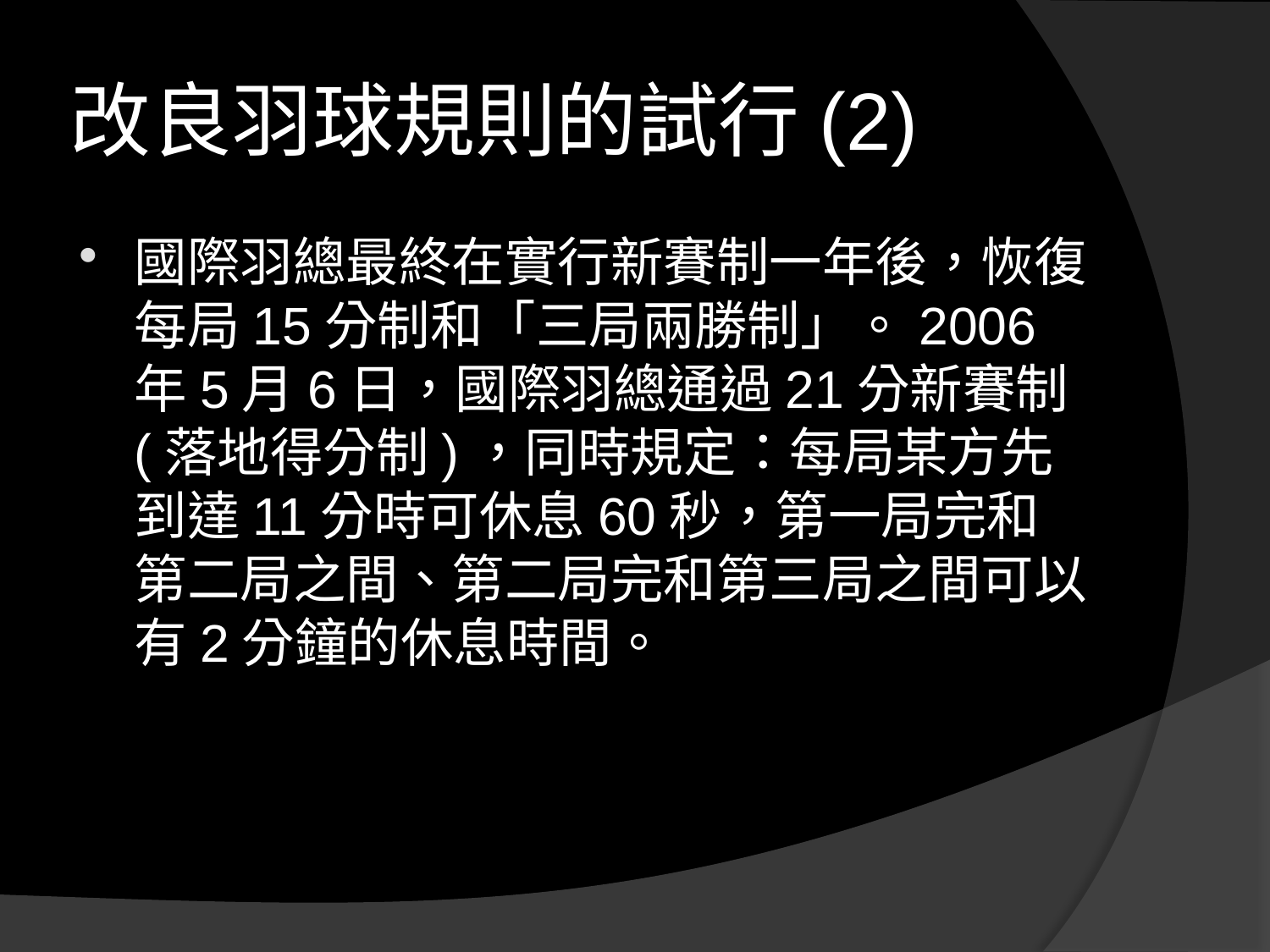

# 改良羽球規則的試行(2)
國際羽總最終在實行新賽制一年後，恢復每局15分制和「三局兩勝制」。2006年5月6日，國際羽總通過21分新賽制(落地得分制)，同時規定：每局某方先到達11分時可休息60秒，第一局完和第二局之間、第二局完和第三局之間可以有2分鐘的休息時間。